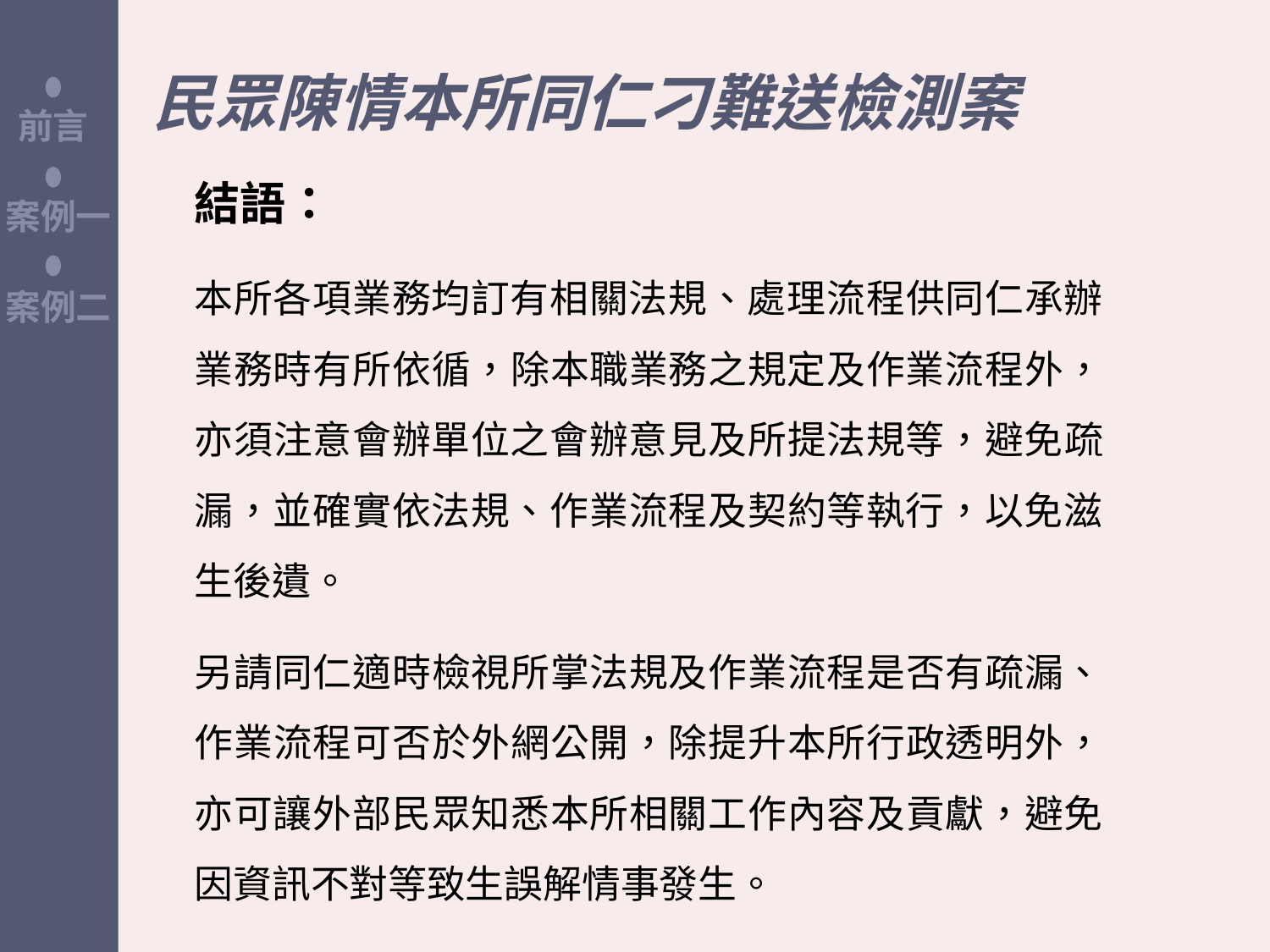

民眾陳情本所同仁刁難送檢測案

前言
結語：
本所各項業務均訂有相關法規、處理流程供同仁承辦業務時有所依循，除本職業務之規定及作業流程外，亦須注意會辦單位之會辦意見及所提法規等，避免疏漏，並確實依法規、作業流程及契約等執行，以免滋生後遺。
另請同仁適時檢視所掌法規及作業流程是否有疏漏、作業流程可否於外網公開，除提升本所行政透明外，亦可讓外部民眾知悉本所相關工作內容及貢獻，避免因資訊不對等致生誤解情事發生。

案例一

案例二